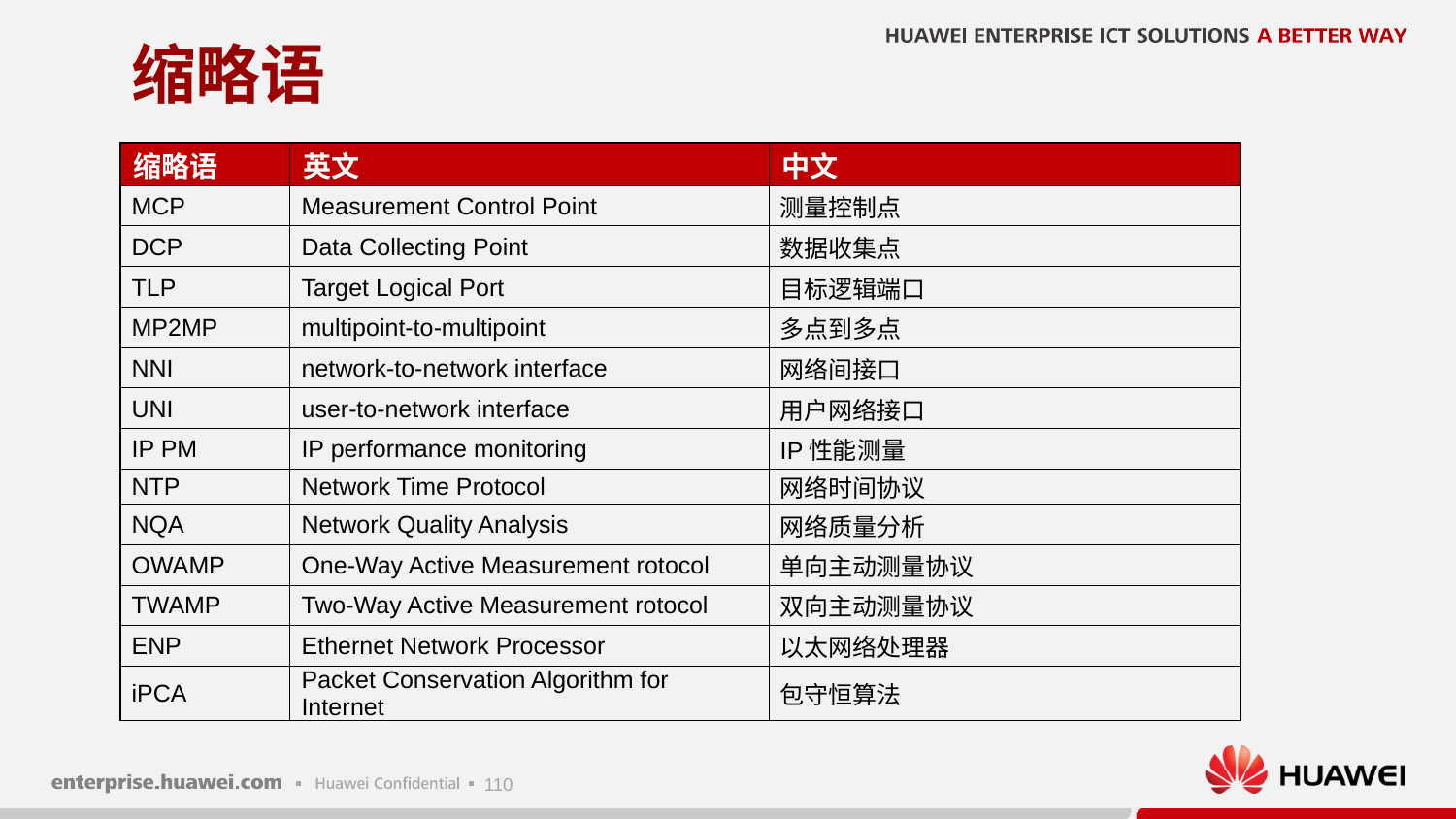

# 缩略语
| 缩略语 | 英文 | 中文 |
| --- | --- | --- |
| MCP | Measurement Control Point | 测量控制点 |
| DCP | Data Collecting Point | 数据收集点 |
| TLP | Target Logical Port | 目标逻辑端口 |
| MP2MP | multipoint-to-multipoint | 多点到多点 |
| NNI | network-to-network interface | 网络间接口 |
| UNI | user-to-network interface | 用户网络接口 |
| IP PM | IP performance monitoring | IP性能测量 |
| NTP | Network Time Protocol | 网络时间协议 |
| NQA | Network Quality Analysis | 网络质量分析 |
| OWAMP | One-Way Active Measurement rotocol | 单向主动测量协议 |
| TWAMP | Two-Way Active Measurement rotocol | 双向主动测量协议 |
| ENP | Ethernet Network Processor | 以太网络处理器 |
| iPCA | Packet Conservation Algorithm for Internet | 包守恒算法 |